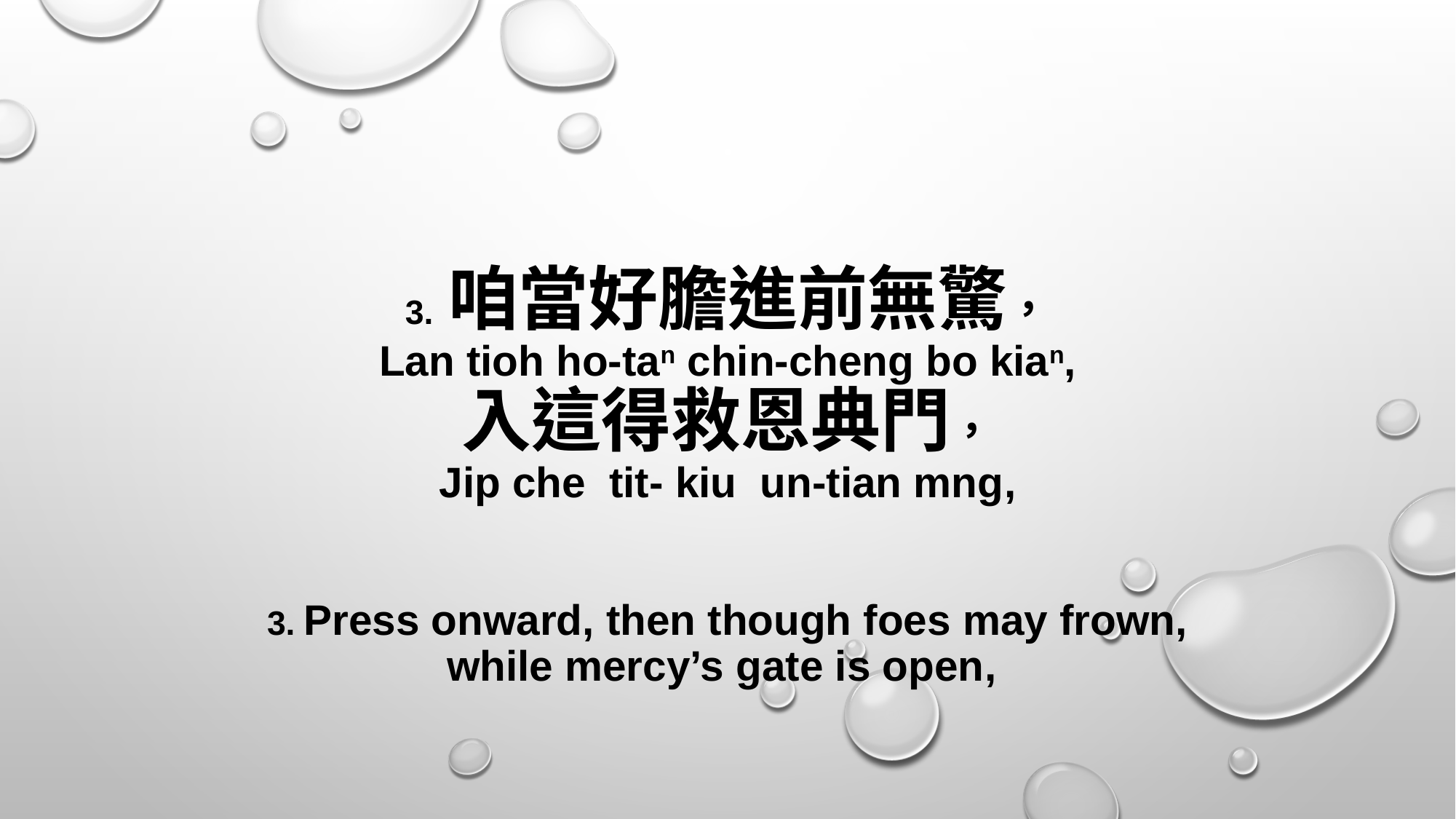

# 3. 咱當好膽進前無驚， Lan tioh ho-tan chin-cheng bo kian, 入這得救恩典門， Jip che  tit- kiu  un-tian mng, 3. Press onward, then though foes may frown, while mercy’s gate is open,